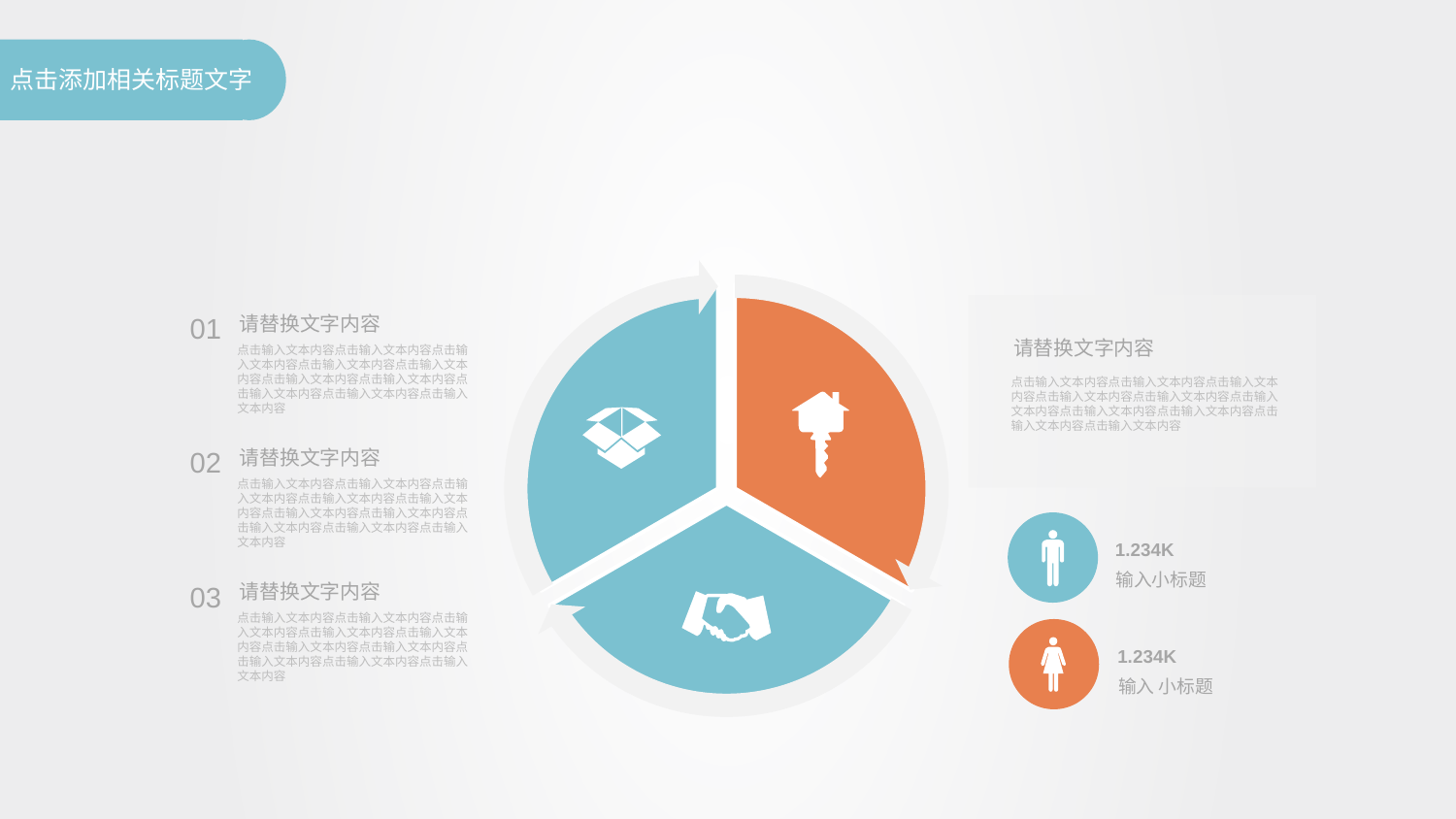

请替换文字内容
点击输入文本内容点击输入文本内容点击输入文本内容点击输入文本内容点击输入文本内容点击输入文本内容点击输入文本内容点击输入文本内容点击输入文本内容点击输入文本内容

请替换文字内容
点击输入文本内容点击输入文本内容点击输入文本内容点击输入文本内容点击输入文本内容点击输入文本内容点击输入文本内容点击输入文本内容点击输入文本内容点击输入文本内容

01

请替换文字内容
点击输入文本内容点击输入文本内容点击输入文本内容点击输入文本内容点击输入文本内容点击输入文本内容点击输入文本内容点击输入文本内容点击输入文本内容点击输入文本内容

02

1.234K
输入小标题
请替换文字内容
点击输入文本内容点击输入文本内容点击输入文本内容点击输入文本内容点击输入文本内容点击输入文本内容点击输入文本内容点击输入文本内容点击输入文本内容点击输入文本内容

03

1.234K
输入 小标题